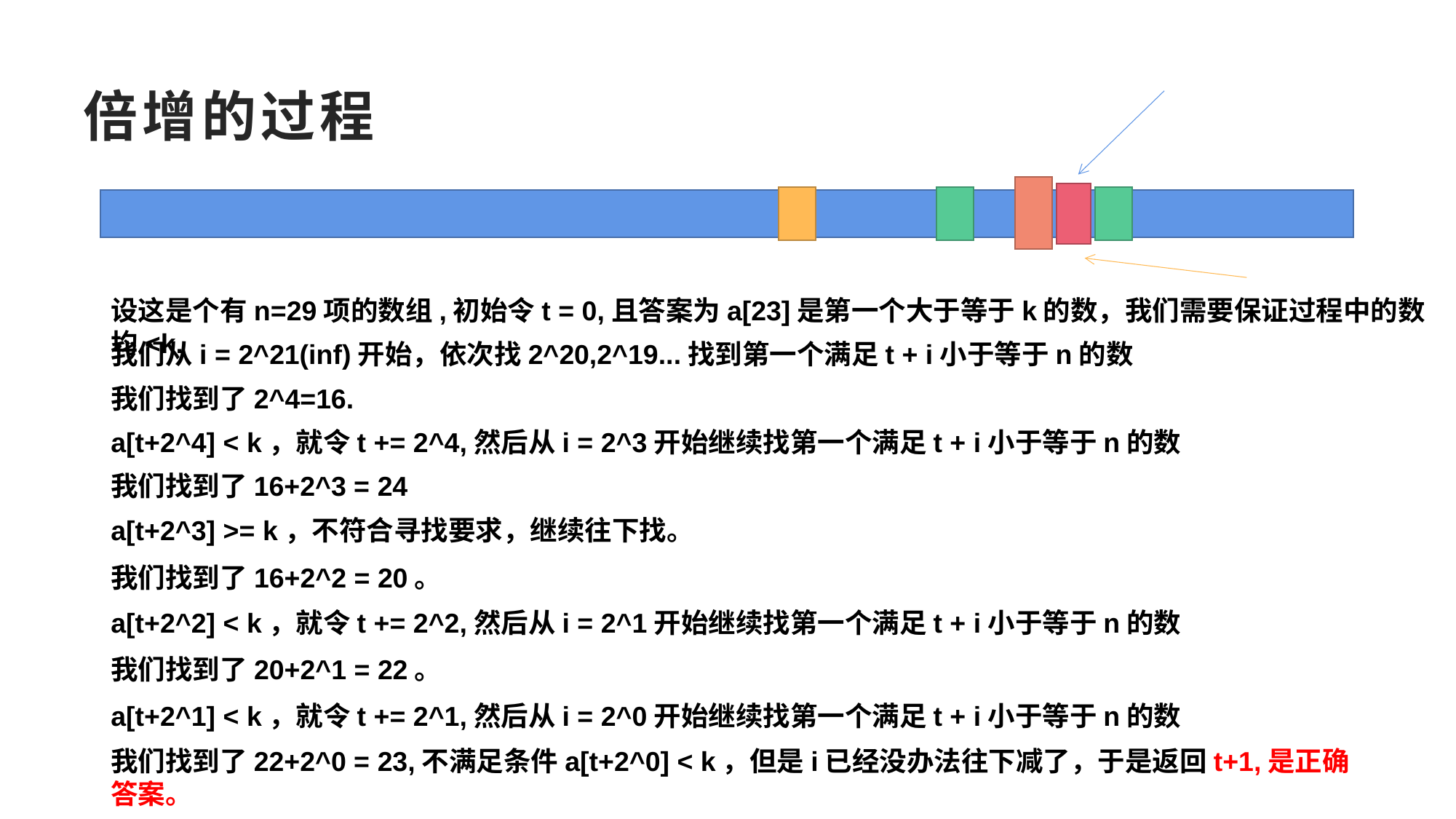

# 倍增的过程

设这是个有n=29项的数组,初始令t = 0,且答案为a[23]是第一个大于等于k的数，我们需要保证过程中的数均<k.
我们从i = 2^21(inf)开始，依次找2^20,2^19...找到第一个满足t + i小于等于n的数
我们找到了2^4=16.
a[t+2^4] < k，就令t += 2^4,然后从i = 2^3开始继续找第一个满足t + i小于等于n的数
我们找到了16+2^3 = 24
a[t+2^3] >= k，不符合寻找要求，继续往下找。
我们找到了16+2^2 = 20。
a[t+2^2] < k，就令t += 2^2,然后从i = 2^1开始继续找第一个满足t + i小于等于n的数
我们找到了20+2^1 = 22。
a[t+2^1] < k，就令t += 2^1,然后从i = 2^0开始继续找第一个满足t + i小于等于n的数
我们找到了22+2^0 = 23,不满足条件a[t+2^0] < k，但是i已经没办法往下减了，于是返回t+1,是正确答案。